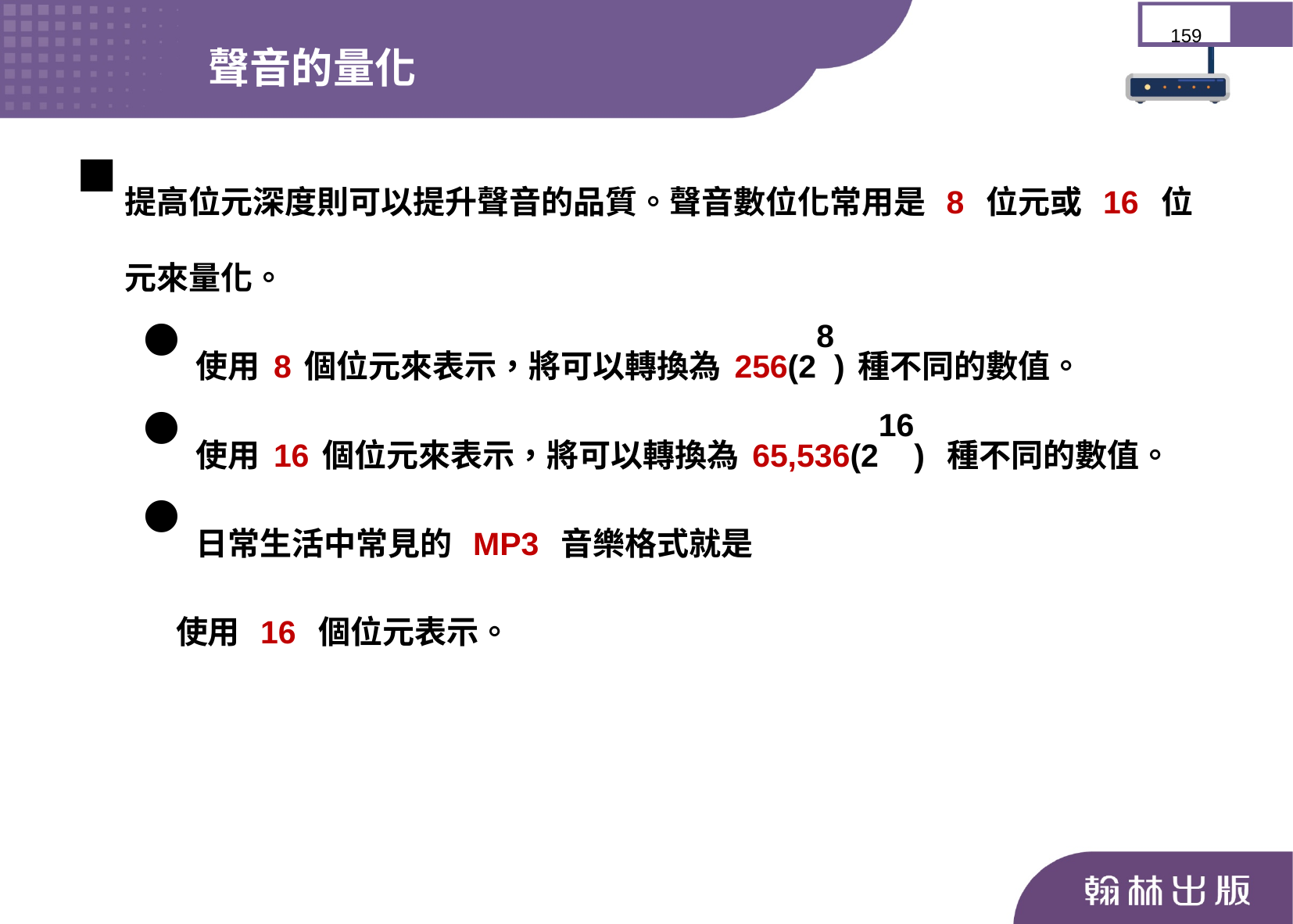

聲音的量化

159
提高位元深度則可以提升聲音的品質。聲音數位化常用是 8 位元或 16 位元來量化。
使用8個位元來表示，將可以轉換為256(28)種不同的數值。
使用16個位元來表示，將可以轉換為65,536(216) 種不同的數值。
日常生活中常見的 MP3 音樂格式就是
   使用 16 個位元表示。